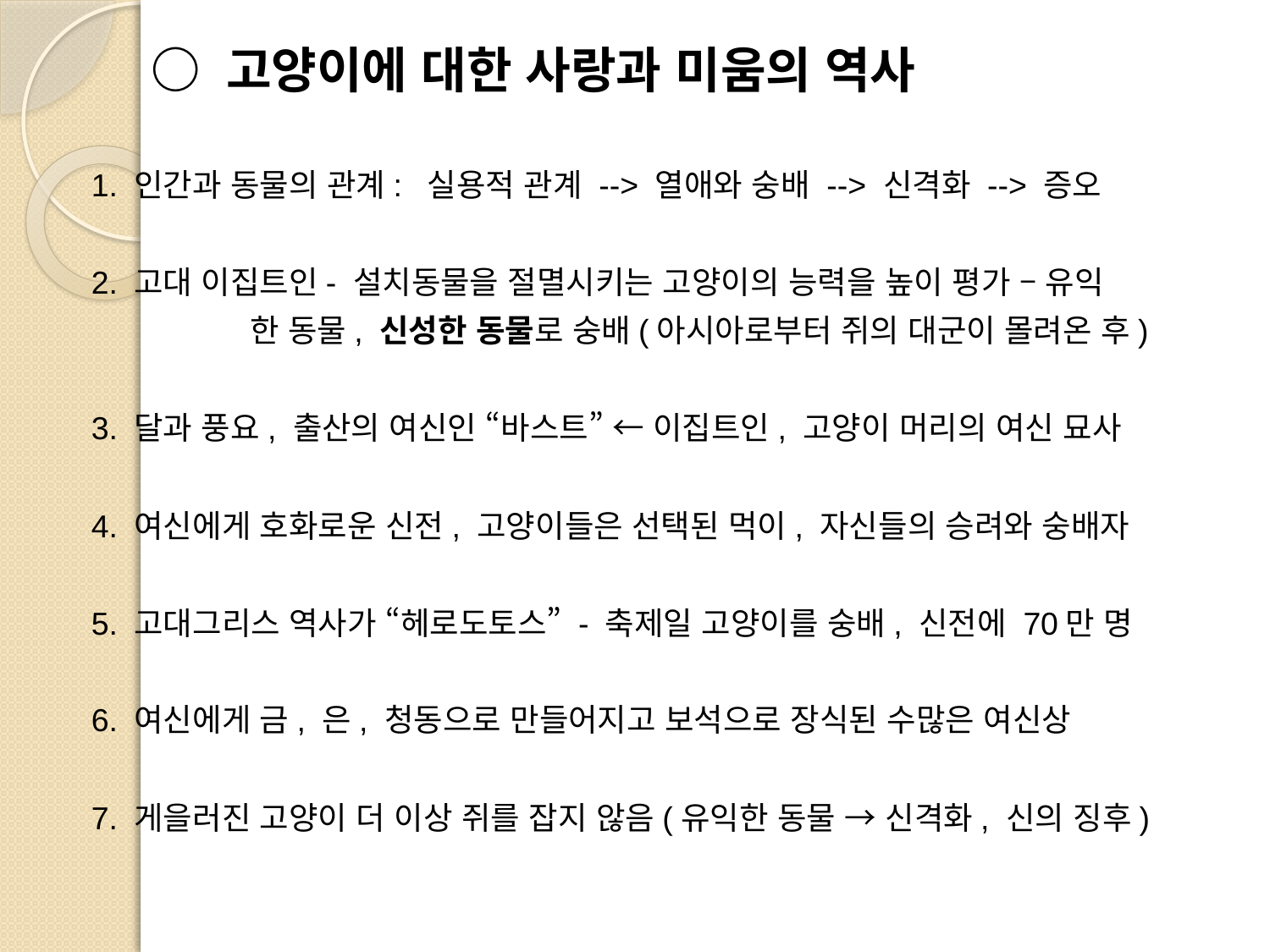

# ○ 고양이에 대한 사랑과 미움의 역사
  1. 인간과 동물의 관계:  실용적 관계 --> 열애와 숭배 --> 신격화 --> 증오

  2. 고대 이집트인- 설치동물을 절멸시키는 고양이의 능력을 높이 평가 – 유익
                   한 동물, 신성한 동물로 숭배(아시아로부터 쥐의 대군이 몰려온 후)

  3. 달과 풍요, 출산의 여신인 “바스트” ← 이집트인, 고양이 머리의 여신 묘사

  4. 여신에게 호화로운 신전, 고양이들은 선택된 먹이, 자신들의 승려와 숭배자

  5. 고대그리스 역사가 “헤로도토스” - 축제일 고양이를 숭배, 신전에 70만 명

  6. 여신에게 금, 은, 청동으로 만들어지고 보석으로 장식된 수많은 여신상

  7. 게을러진 고양이 더 이상 쥐를 잡지 않음(유익한 동물 → 신격화, 신의 징후)